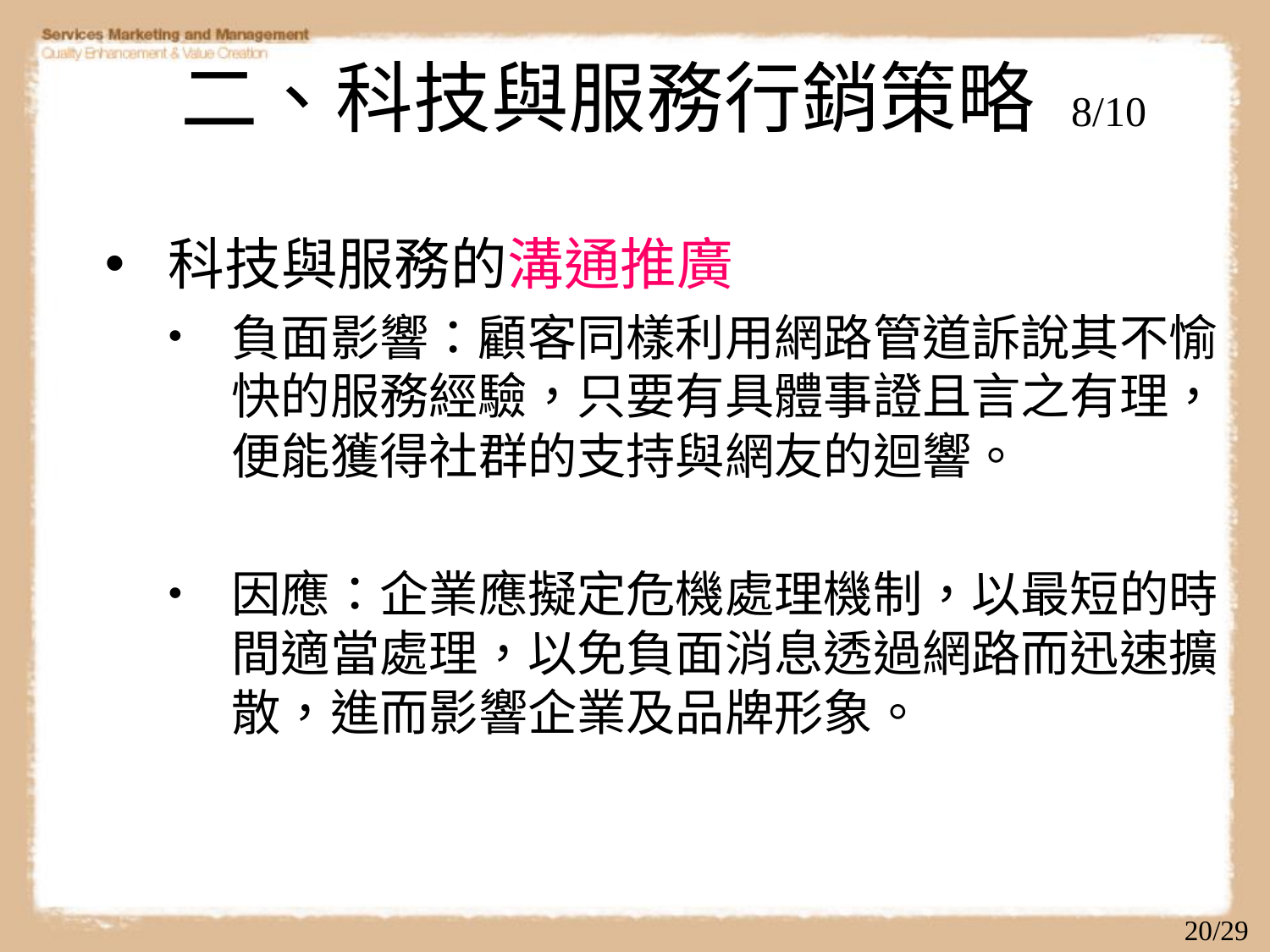

# 二、科技與服務行銷策略 8/10
科技與服務的溝通推廣
負面影響：顧客同樣利用網路管道訴說其不愉快的服務經驗，只要有具體事證且言之有理，便能獲得社群的支持與網友的迴響。

因應：企業應擬定危機處理機制，以最短的時間適當處理，以免負面消息透過網路而迅速擴散，進而影響企業及品牌形象。